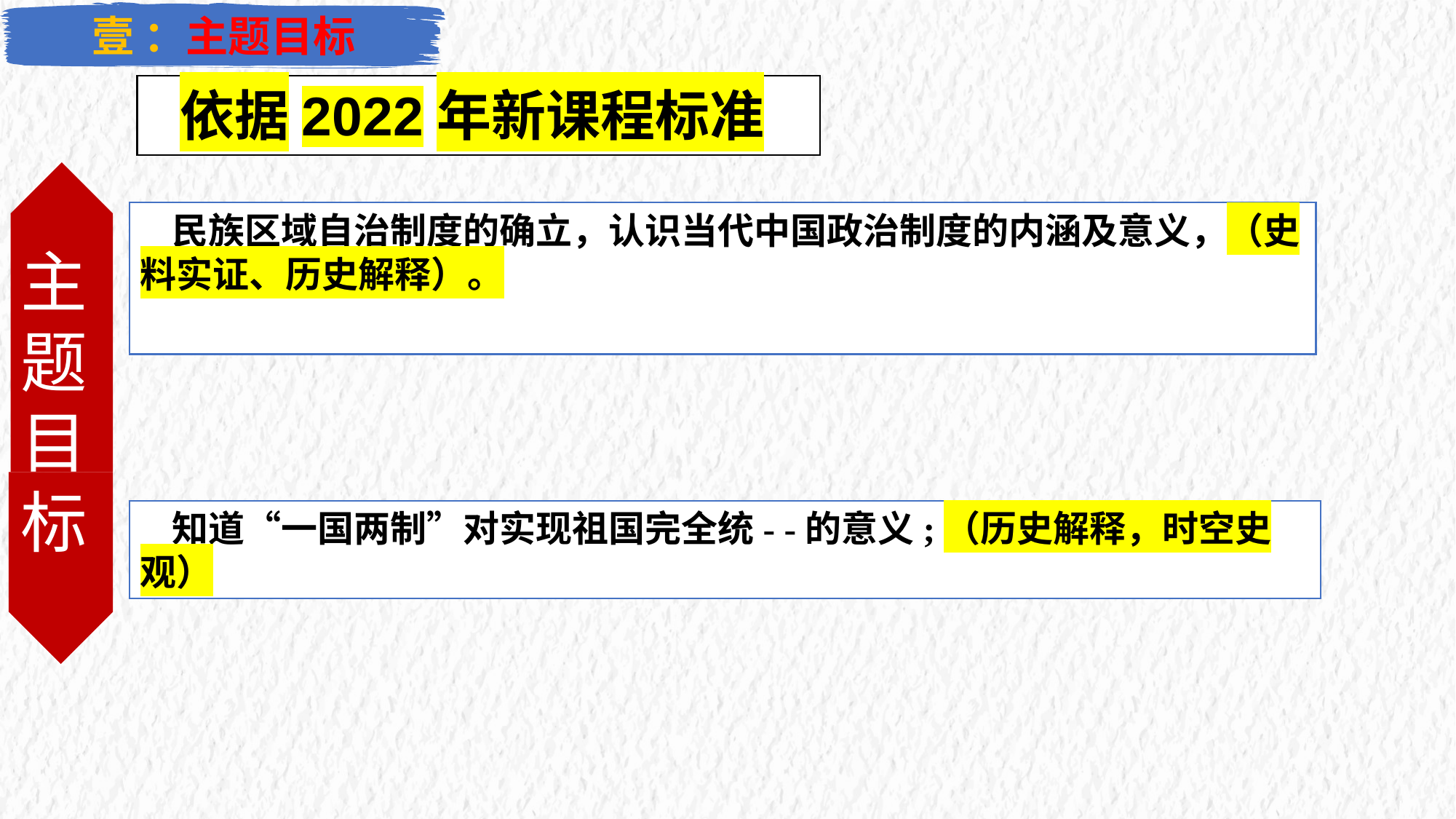

壹 ：主题目标
依据2022年新课程标准

主题目标

民族区域自治制度的确立，认识当代中国政治制度的内涵及意义，（史料实证、历史解释）。
知道“一国两制”对实现祖国完全统- -的意义;（历史解释，时空史观）